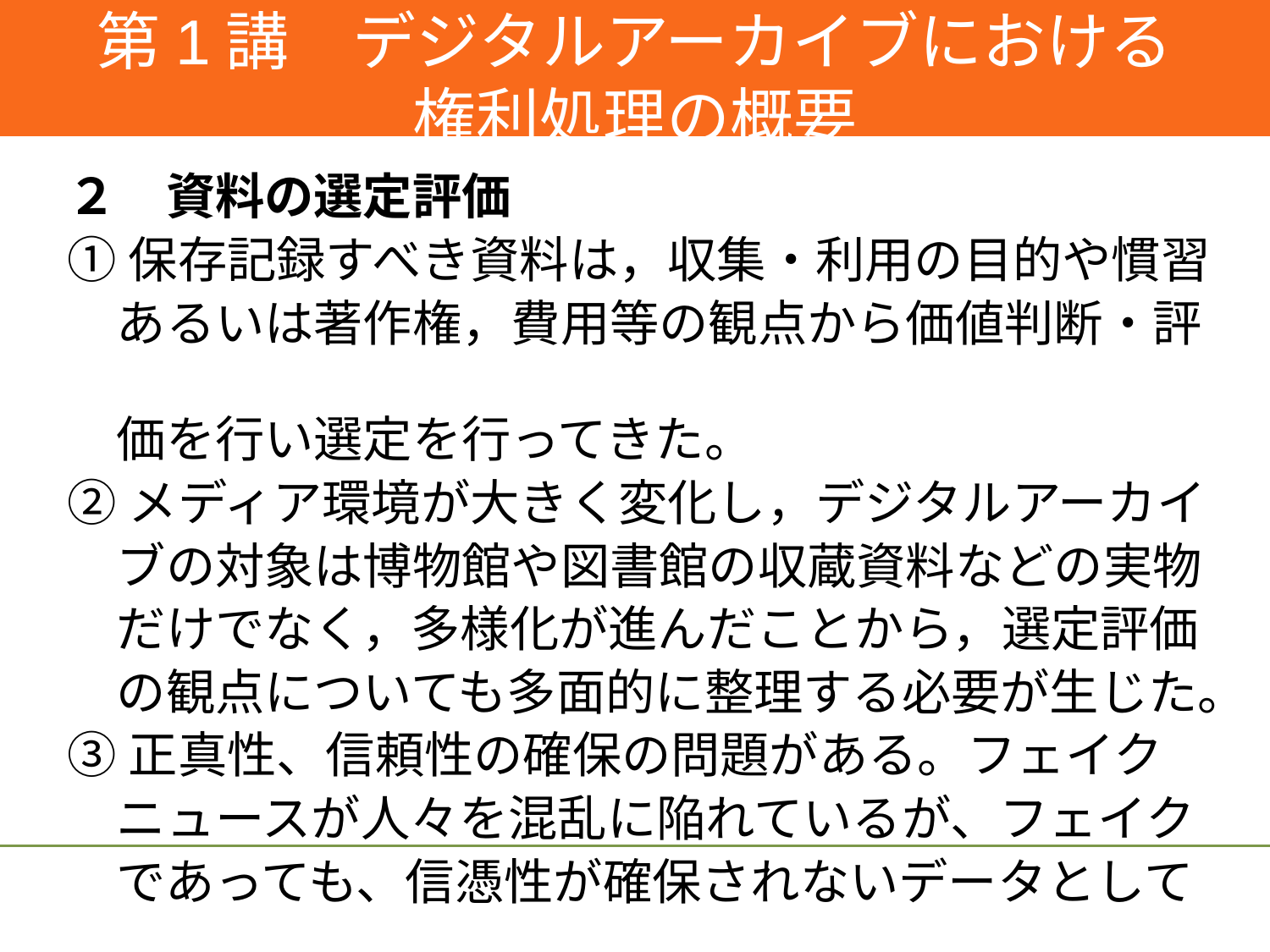

#
第1講　デジタルアーカイブにおける
権利処理の概要

２　資料の選定評価
①保存記録すべき資料は，収集・利用の目的や慣習
　あるいは著作権，費用等の観点から価値判断・評
　価を行い選定を行ってきた。
②メディア環境が大きく変化し，デジタルアーカイ
　ブの対象は博物館や図書館の収蔵資料などの実物
　だけでなく，多様化が進んだことから，選定評価
　の観点についても多面的に整理する必要が生じた。
③正真性、信頼性の確保の問題がある。フェイク
　ニュースが人々を混乱に陥れているが、フェイク
　であっても、信憑性が確保されないデータとして
　残すことが、必要である。